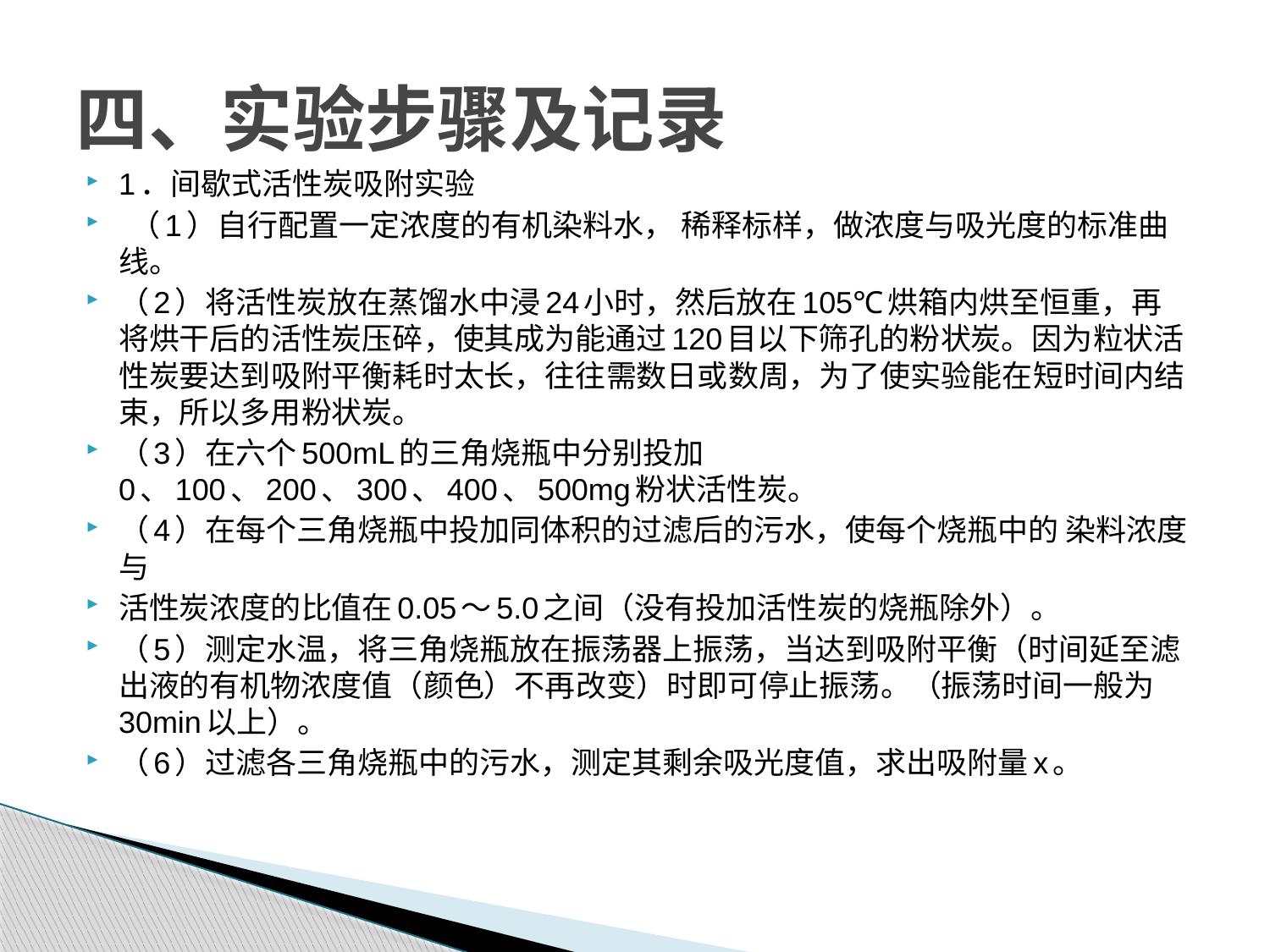

# 四、实验步骤及记录
1．间歇式活性炭吸附实验
 （1）自行配置一定浓度的有机染料水， 稀释标样，做浓度与吸光度的标准曲线。
（2）将活性炭放在蒸馏水中浸24小时，然后放在105℃烘箱内烘至恒重，再将烘干后的活性炭压碎，使其成为能通过120目以下筛孔的粉状炭。因为粒状活性炭要达到吸附平衡耗时太长，往往需数日或数周，为了使实验能在短时间内结束，所以多用粉状炭。
（3）在六个500mL的三角烧瓶中分别投加0、100、200、300、400、500mg粉状活性炭。
（4）在每个三角烧瓶中投加同体积的过滤后的污水，使每个烧瓶中的 染料浓度与
活性炭浓度的比值在0.05～5.0之间（没有投加活性炭的烧瓶除外）。
（5）测定水温，将三角烧瓶放在振荡器上振荡，当达到吸附平衡（时间延至滤出液的有机物浓度值（颜色）不再改变）时即可停止振荡。（振荡时间一般为30min以上）。
（6）过滤各三角烧瓶中的污水，测定其剩余吸光度值，求出吸附量x。